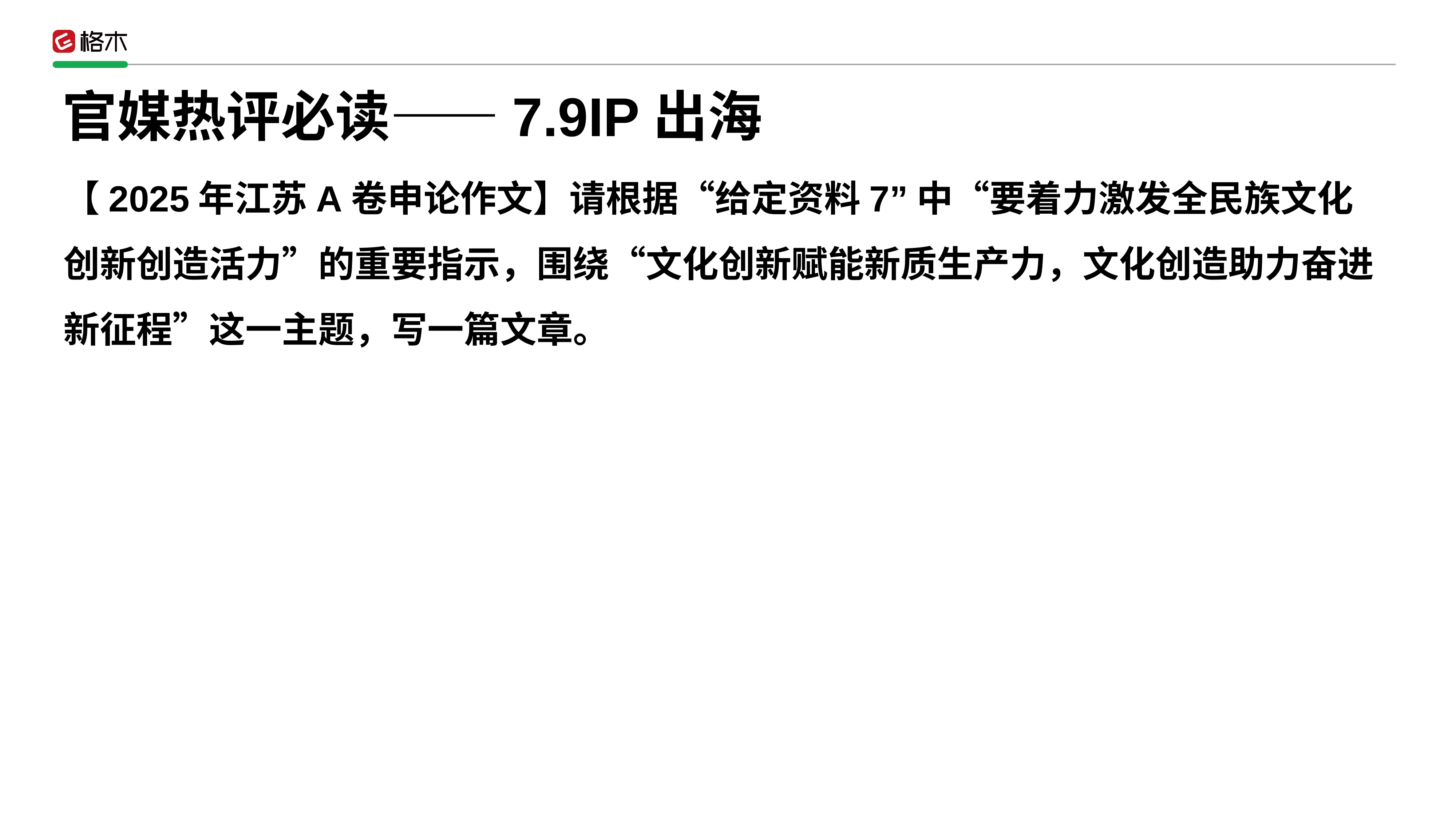

官媒热评必读——7.9IP出海
【2025年江苏A卷申论作文】请根据“给定资料7”中“要着力激发全民族文化创新创造活力”的重要指示，围绕“文化创新赋能新质生产力，文化创造助力奋进新征程”这一主题，写一篇文章。